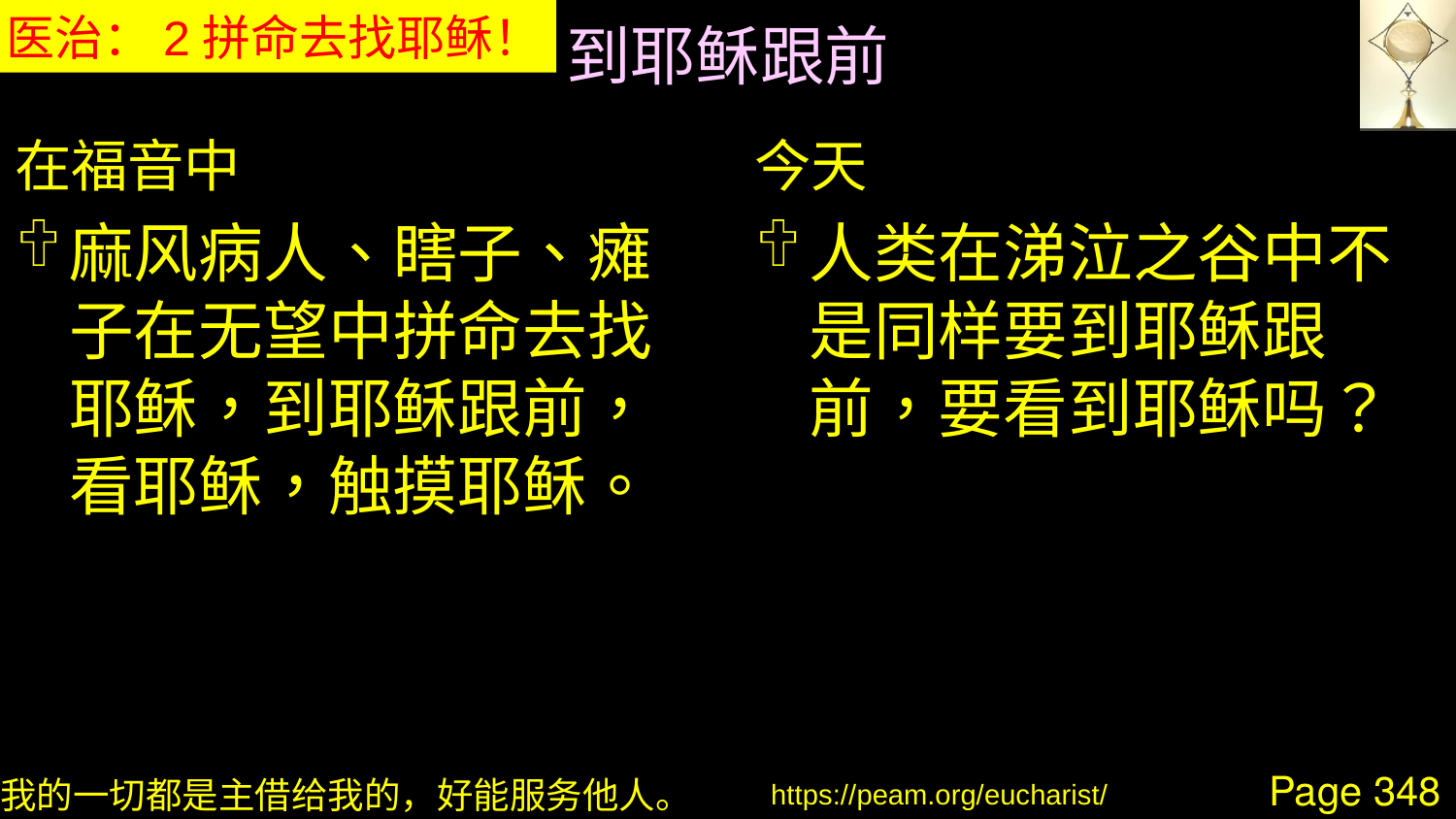

# 到耶稣跟前
医治：2拼命去找耶稣！
在福音中
今天
麻风病人、瞎子、瘫子在无望中拼命去找耶稣，到耶稣跟前，看耶稣，触摸耶稣。

人类在涕泣之谷中不是同样要到耶稣跟前，要看到耶稣吗？